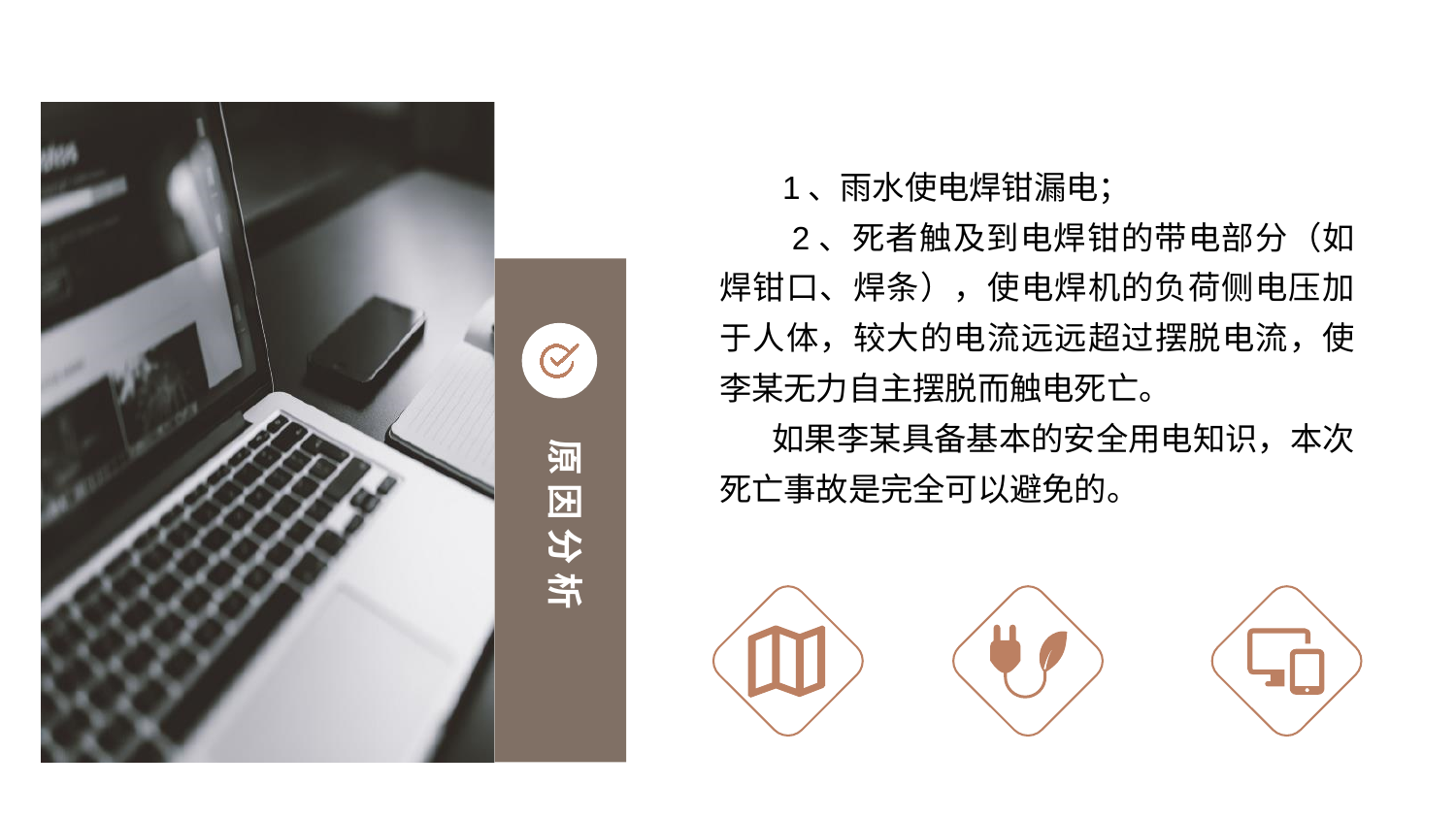

一、惨痛的教训

       1、雨水使电焊钳漏电；
       2、死者触及到电焊钳的带电部分（如焊钳口、焊条），使电焊机的负荷侧电压加于人体，较大的电流远远超过摆脱电流，使李某无力自主摆脱而触电死亡。
      如果李某具备基本的安全用电知识，本次死亡事故是完全可以避免的。

原 因 分 析